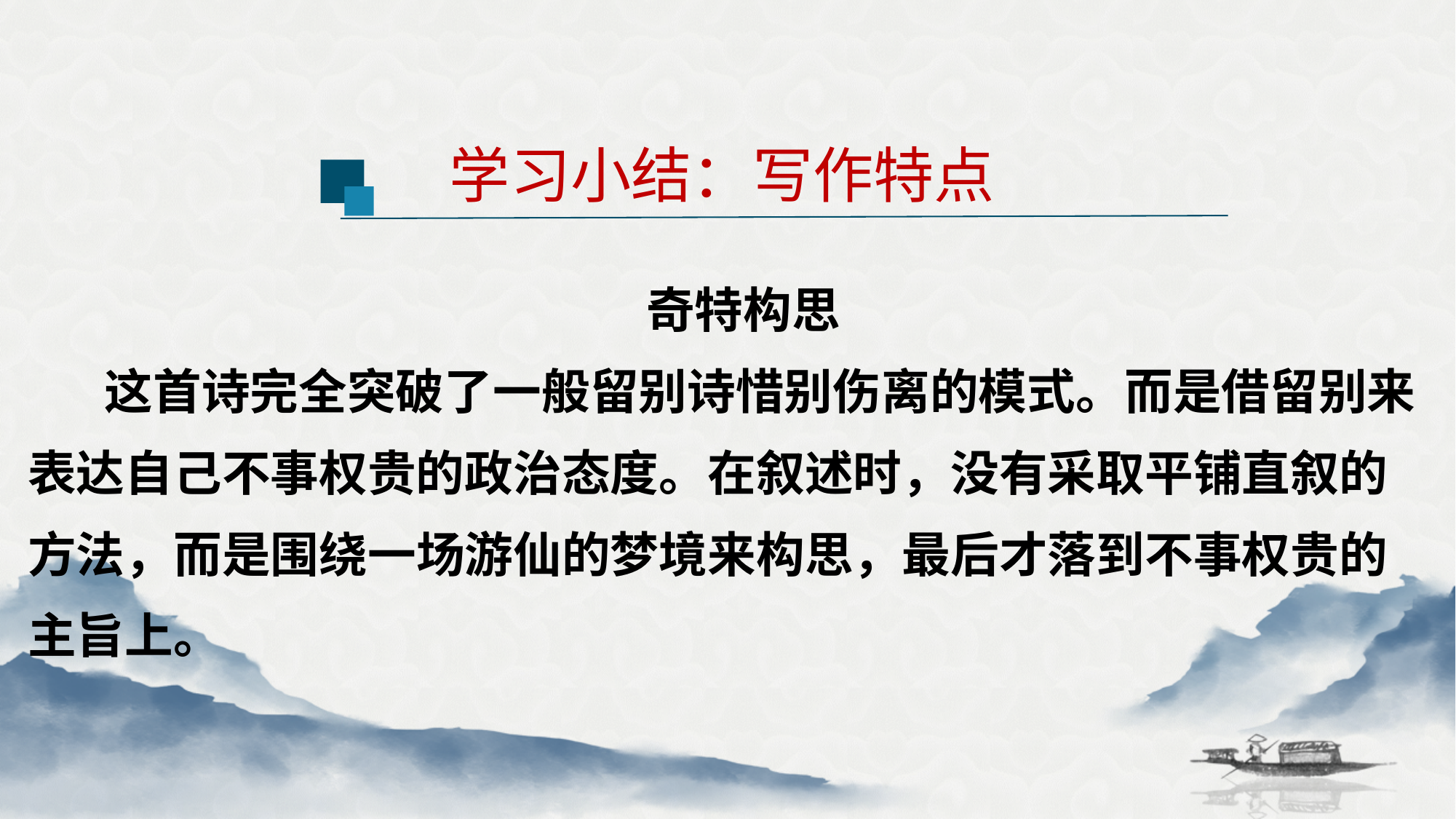

学习小结：写作特点

奇特构思
   这首诗完全突破了一般留别诗惜别伤离的模式。而是借留别来表达自己不事权贵的政治态度。在叙述时，没有采取平铺直叙的方法，而是围绕一场游仙的梦境来构思，最后才落到不事权贵的主旨上。